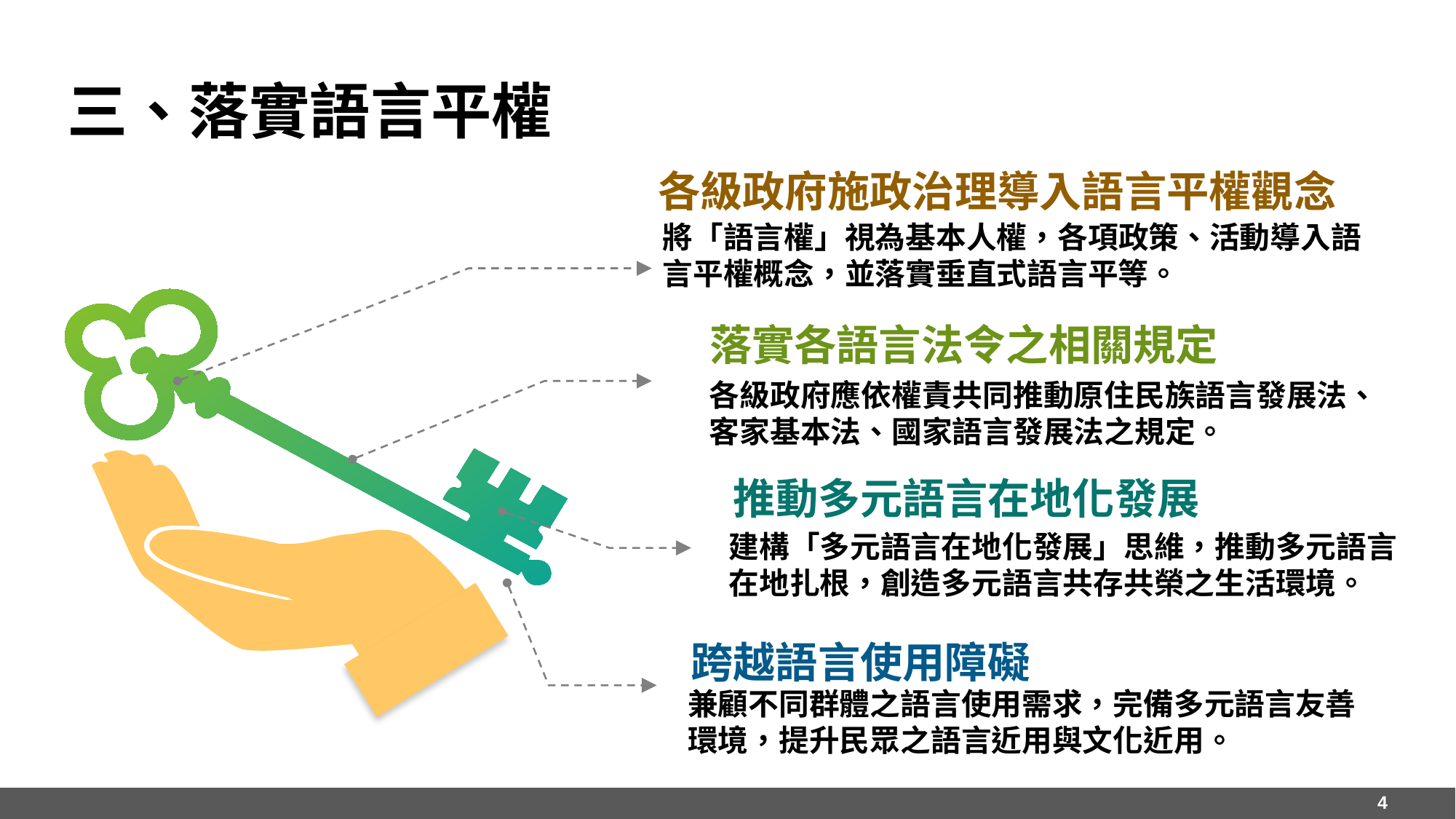

# 三、落實語言平權
各級政府施政治理導入語言平權觀念

將「語言權」視為基本人權，各項政策、活動導入語言平權概念，並落實垂直式語言平等。

落實各語言法令之相關規定
各級政府應依權責共同推動原住民族語言發展法、客家基本法、國家語言發展法之規定。

1
推動多元語言在地化發展
建構「多元語言在地化發展」思維，推動多元語言在地扎根，創造多元語言共存共榮之生活環境。

跨越語言使用障礙

兼顧不同群體之語言使用需求，完備多元語言友善環境，提升民眾之語言近用與文化近用。
4